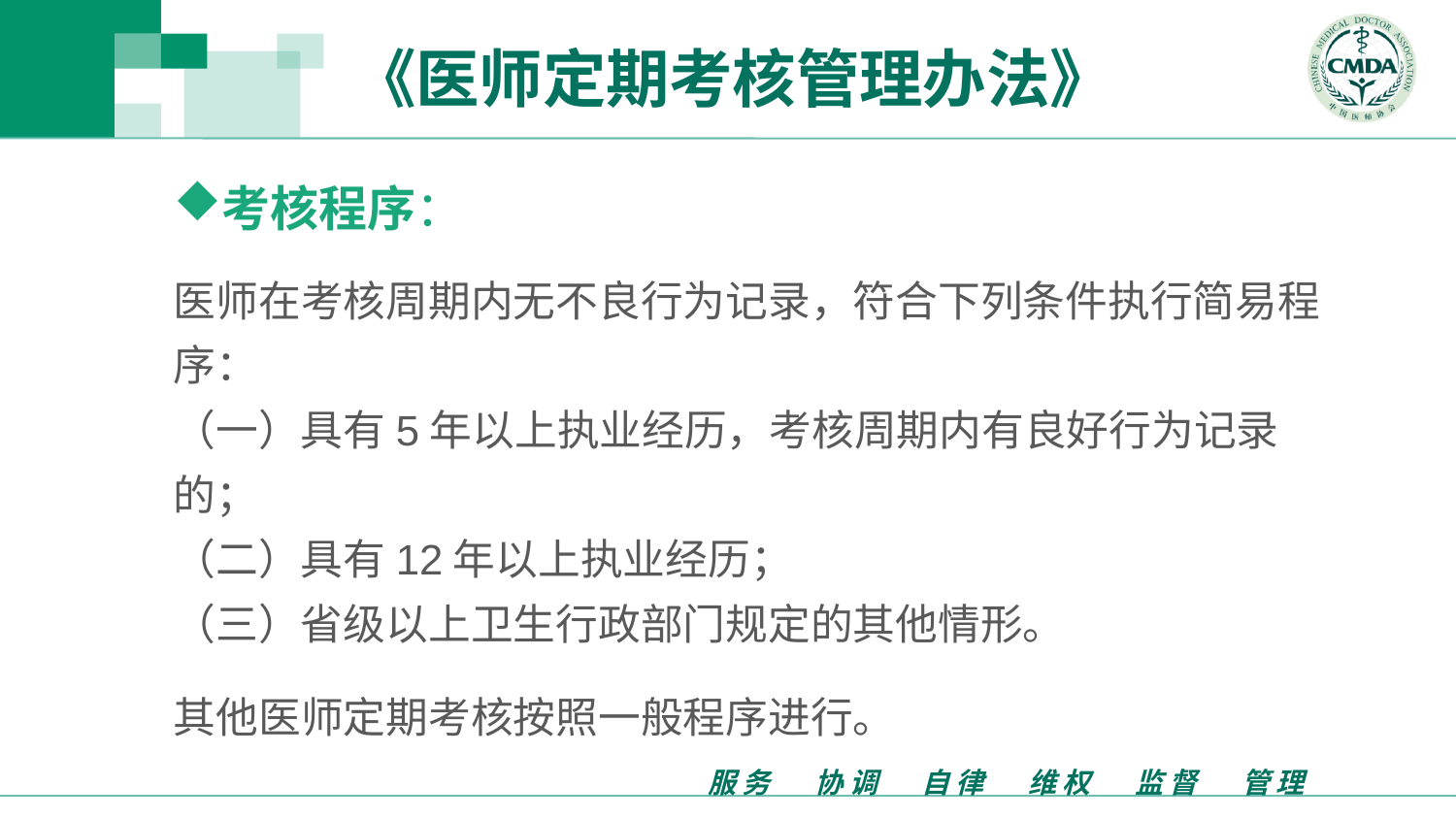

《医师定期考核管理办法》
考核程序：
医师在考核周期内无不良行为记录，符合下列条件执行简易程序：
（一）具有5年以上执业经历，考核周期内有良好行为记录的；
（二）具有12年以上执业经历；
（三）省级以上卫生行政部门规定的其他情形。
其他医师定期考核按照一般程序进行。